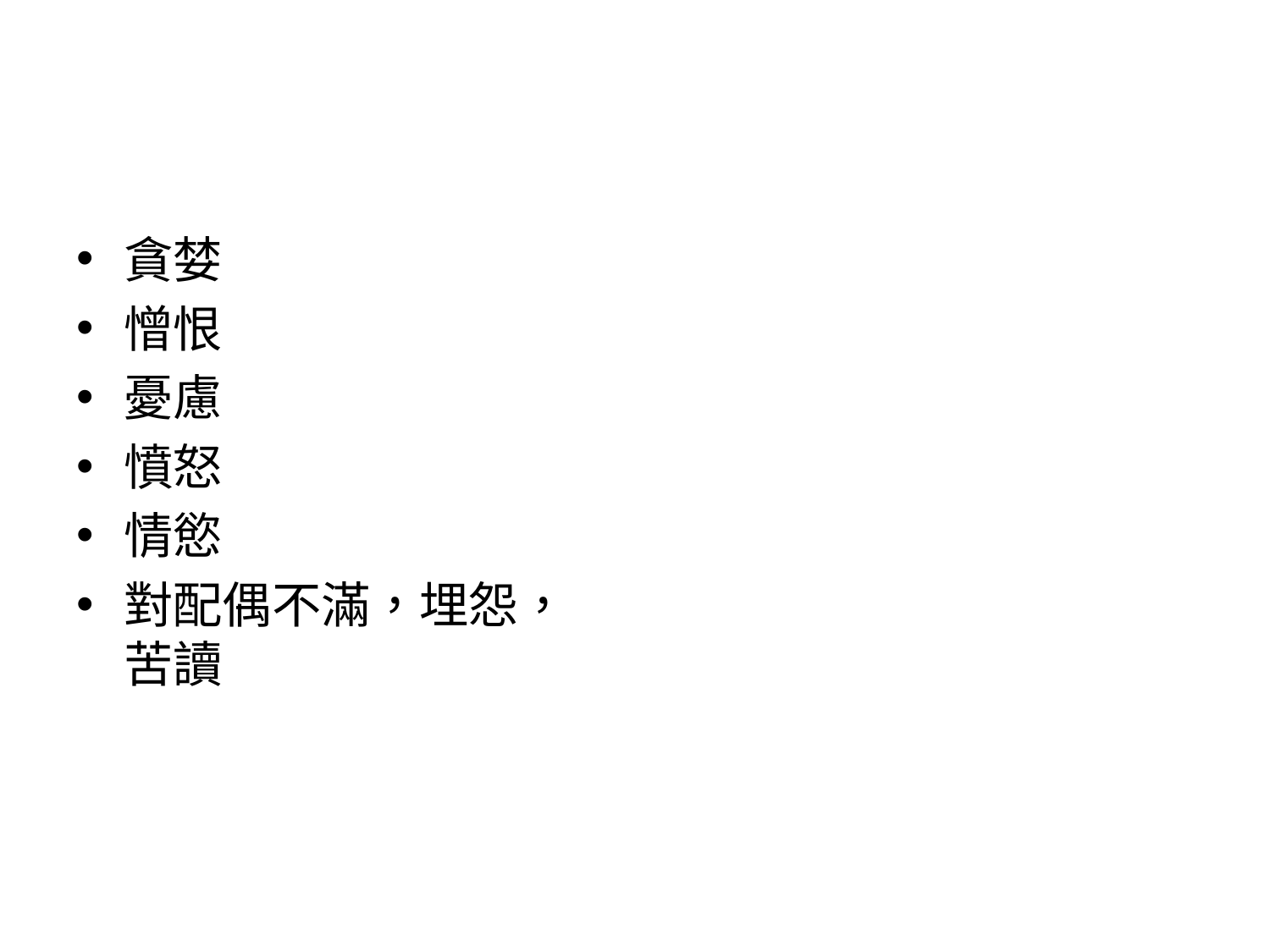

#
貪婪
憎恨
憂慮
憤怒
情慾
對配偶不滿，埋怨， 苦讀